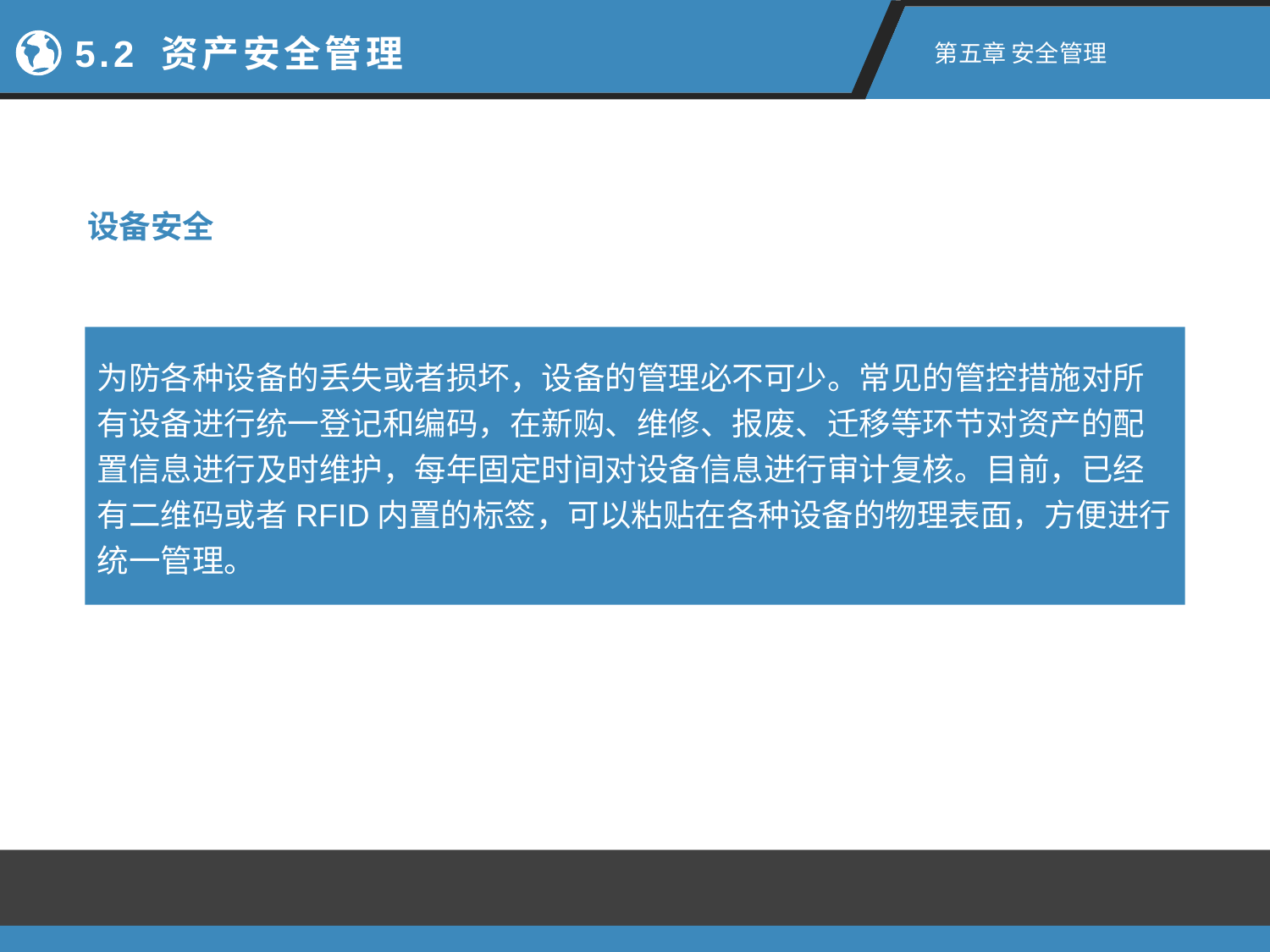

5.2 资产安全管理

第五章 安全管理
设备安全
为防各种设备的丢失或者损坏，设备的管理必不可少。常见的管控措施对所有设备进行统一登记和编码，在新购、维修、报废、迁移等环节对资产的配置信息进行及时维护，每年固定时间对设备信息进行审计复核。目前，已经有二维码或者RFID内置的标签，可以粘贴在各种设备的物理表面，方便进行统一管理。